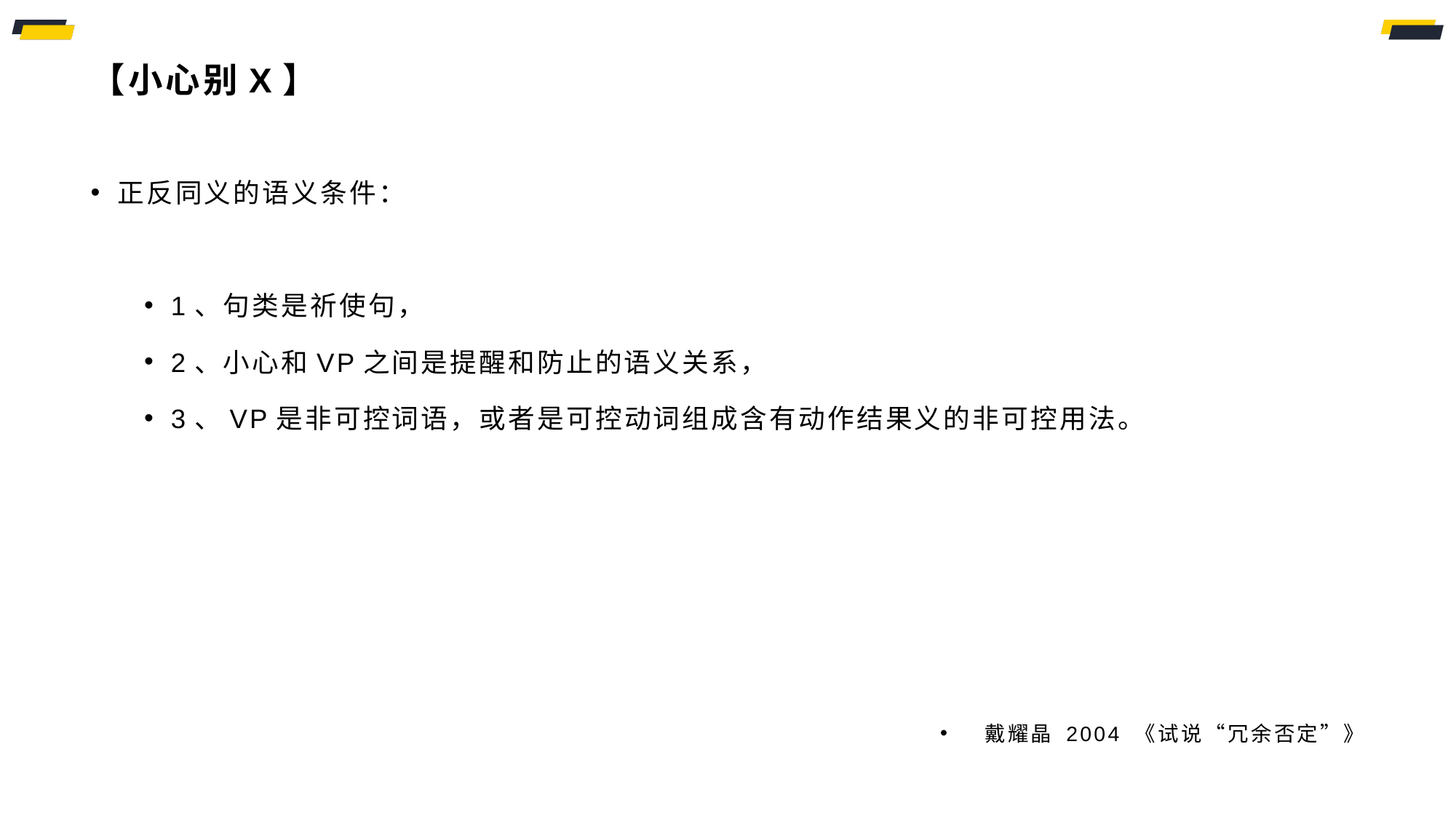

# 【小心别X】

正反同义的语义条件：

1、句类是祈使句，
2、小心和VP之间是提醒和防止的语义关系，
3、VP是非可控词语，或者是可控动词组成含有动作结果义的非可控用法。

戴耀晶 2004 《试说“冗余否定”》